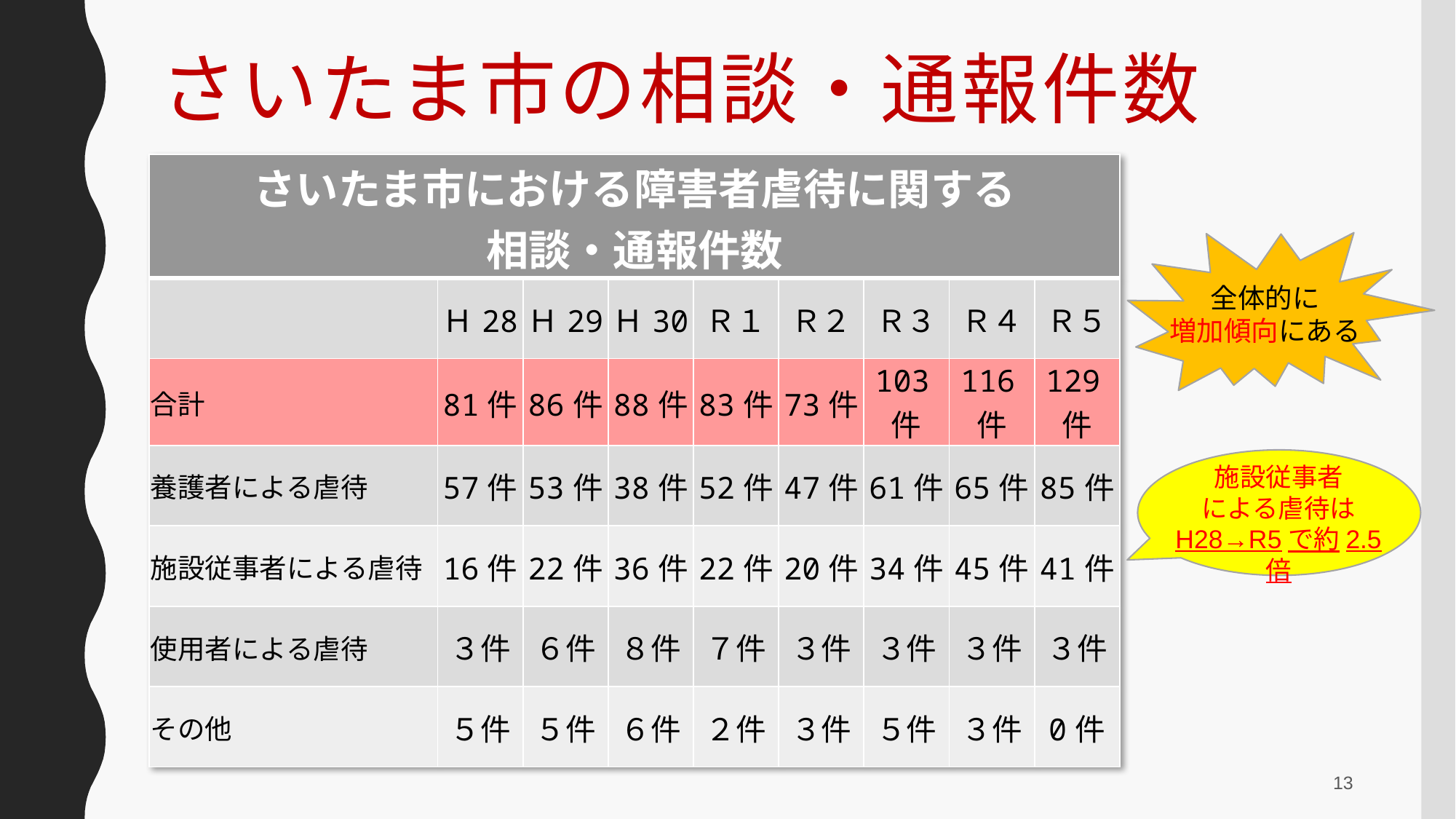

# さいたま市の相談・通報件数
| さいたま市における障害者虐待に関する 相談・通報件数 |  |  |  |  |  |  |  |  |
| --- | --- | --- | --- | --- | --- | --- | --- | --- |
|  | Ｈ28 | Ｈ29 | Ｈ30 | Ｒ１ | Ｒ２ | Ｒ３ | Ｒ４ | Ｒ５ |
| 合計 | 81件 | 86件 | 88件 | 83件 | 73件 | 103件 | 116件 | 129件 |
| 養護者による虐待 | 57件 | 53件 | 38件 | 52件 | 47件 | 61件 | 65件 | 85件 |
| 施設従事者による虐待 | 16件 | 22件 | 36件 | 22件 | 20件 | 34件 | 45件 | 41件 |
| 使用者による虐待 | ３件 | ６件 | ８件 | ７件 | ３件 | ３件 | ３件 | ３件 |
| その他 | ５件 | ５件 | ６件 | ２件 | ３件 | ５件 | ３件 | 0件 |

全体的に
増加傾向にある

施設従事者
による虐待は
H28→R5で約2.5倍
13